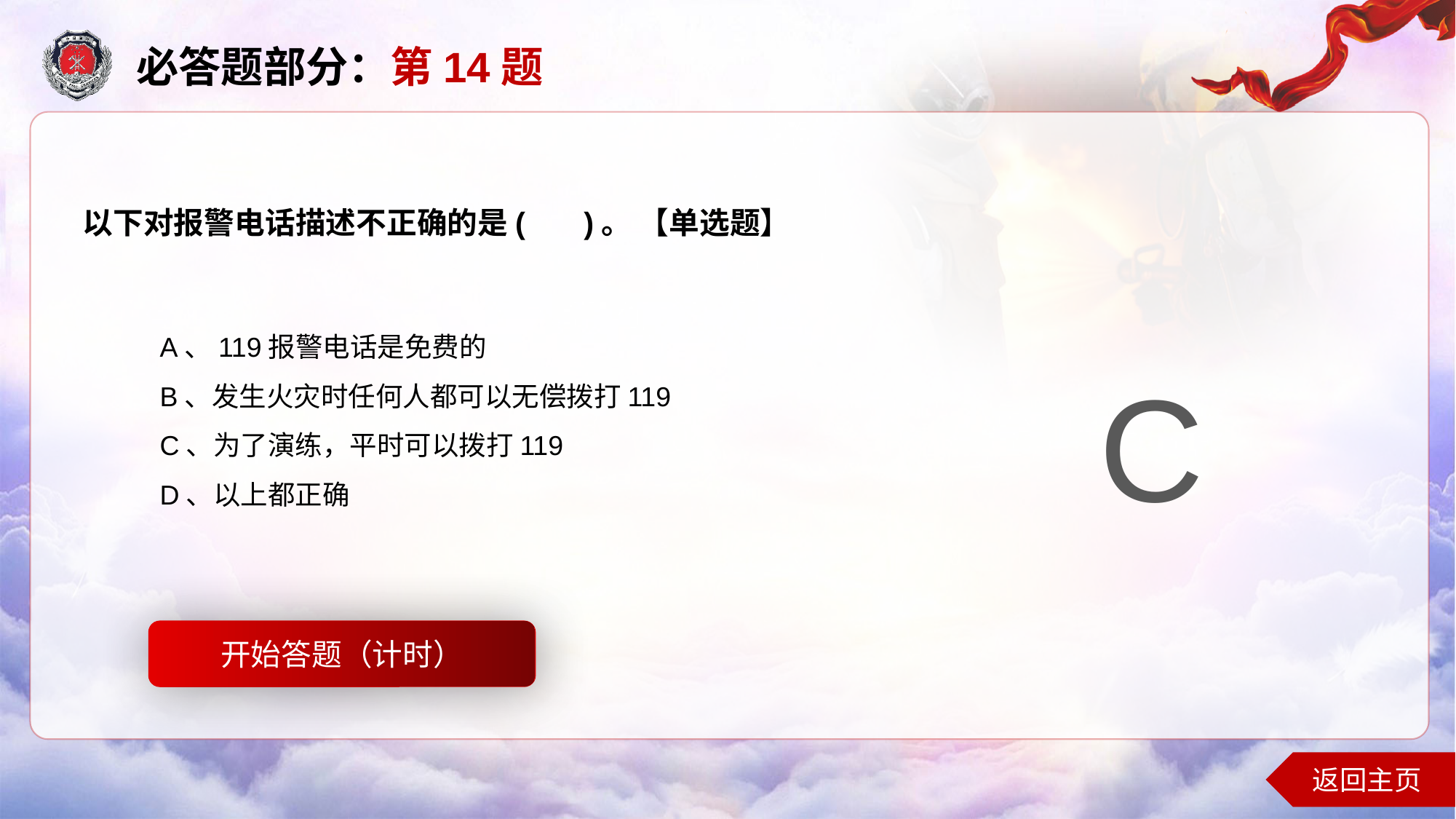

必答题部分：第14题
以下对报警电话描述不正确的是(       )。 【单选题】
A、119报警电话是免费的
B、发生火灾时任何人都可以无偿拨打119
C、为了演练，平时可以拨打119
D、以上都正确
C
开始答题（计时）
开始答题
返回主页